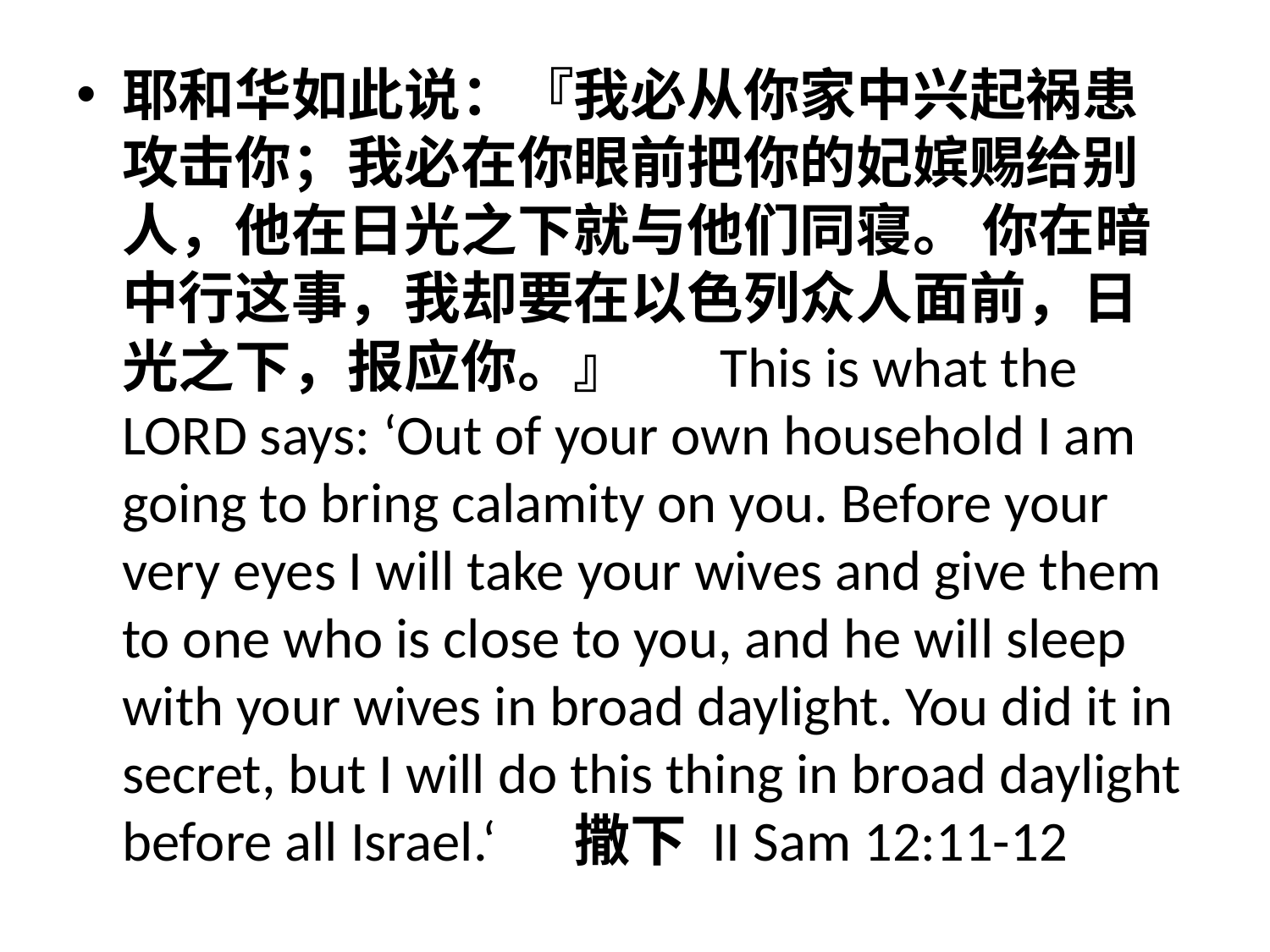

耶和华如此说：『我必从你家中兴起祸患攻击你；我必在你眼前把你的妃嫔赐给别人，他在日光之下就与他们同寝。 你在暗中行这事，我却要在以色列众人面前，日光之下，报应你。』      This is what the LORD says: ‘Out of your own household I am going to bring calamity on you. Before your very eyes I will take your wives and give them to one who is close to you, and he will sleep with your wives in broad daylight. You did it in secret, but I will do this thing in broad daylight before all Israel.‘ 						撒下 II Sam 12:11-12